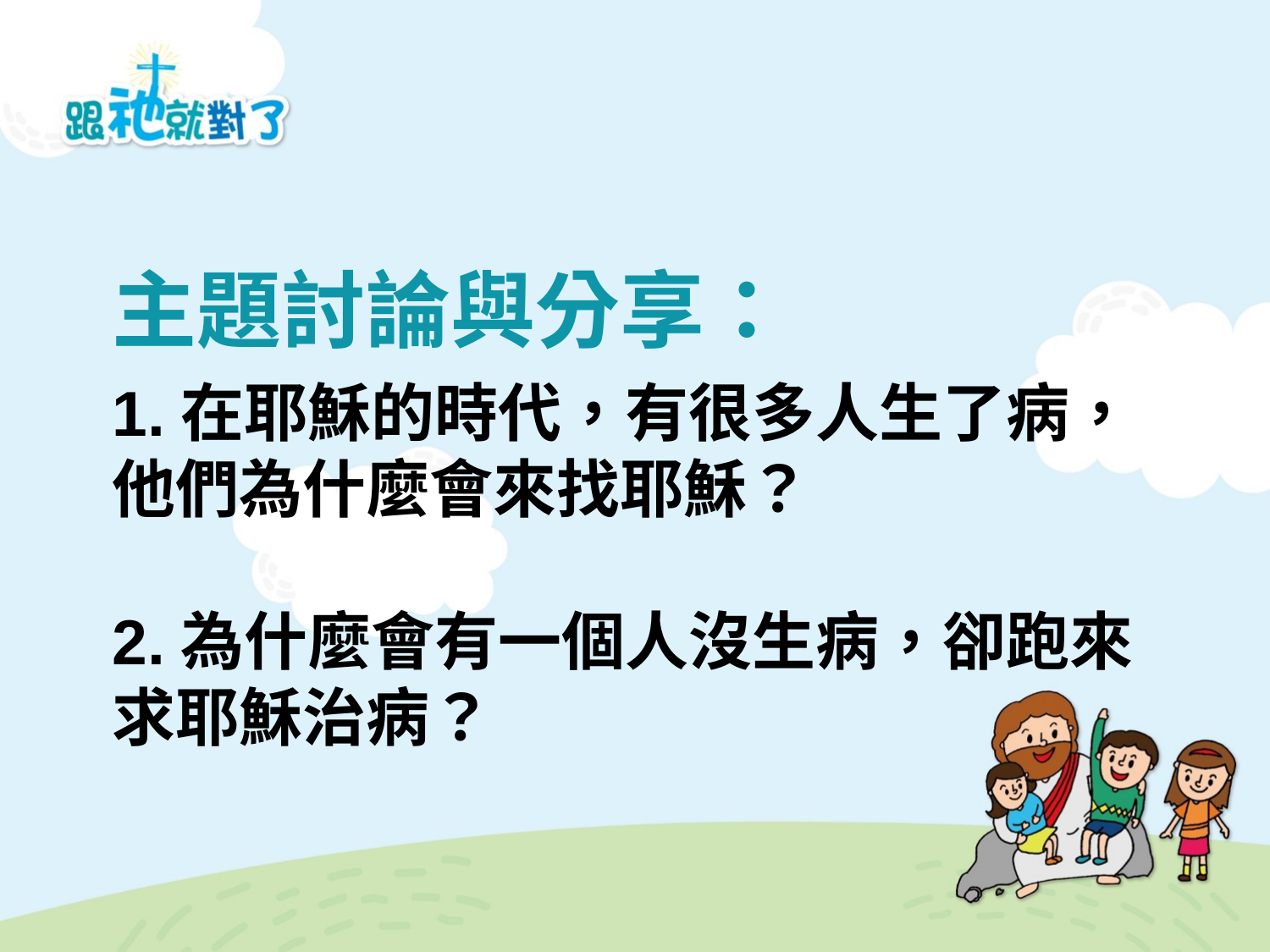

主題討論與分享：
1.在耶穌的時代，有很多人生了病，他們為什麼會來找耶穌？

2.為什麼會有一個人沒生病，卻跑來求耶穌治病？